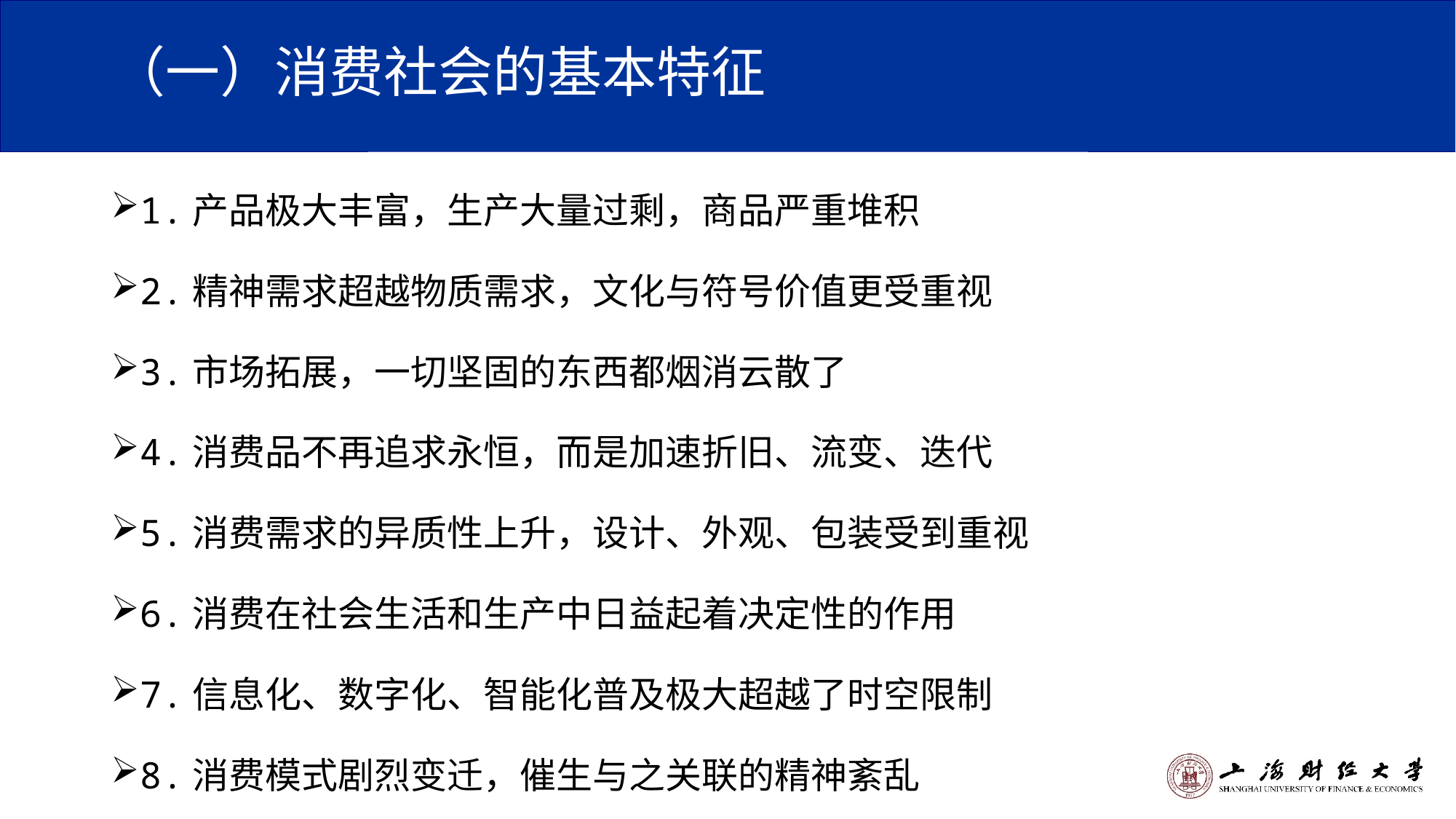

# （一）消费社会的基本特征
1.产品极大丰富，生产大量过剩，商品严重堆积
2.精神需求超越物质需求，文化与符号价值更受重视
3.市场拓展，一切坚固的东西都烟消云散了
4.消费品不再追求永恒，而是加速折旧、流变、迭代
5.消费需求的异质性上升，设计、外观、包装受到重视
6.消费在社会生活和生产中日益起着决定性的作用
7.信息化、数字化、智能化普及极大超越了时空限制
8.消费模式剧烈变迁，催生与之关联的精神紊乱